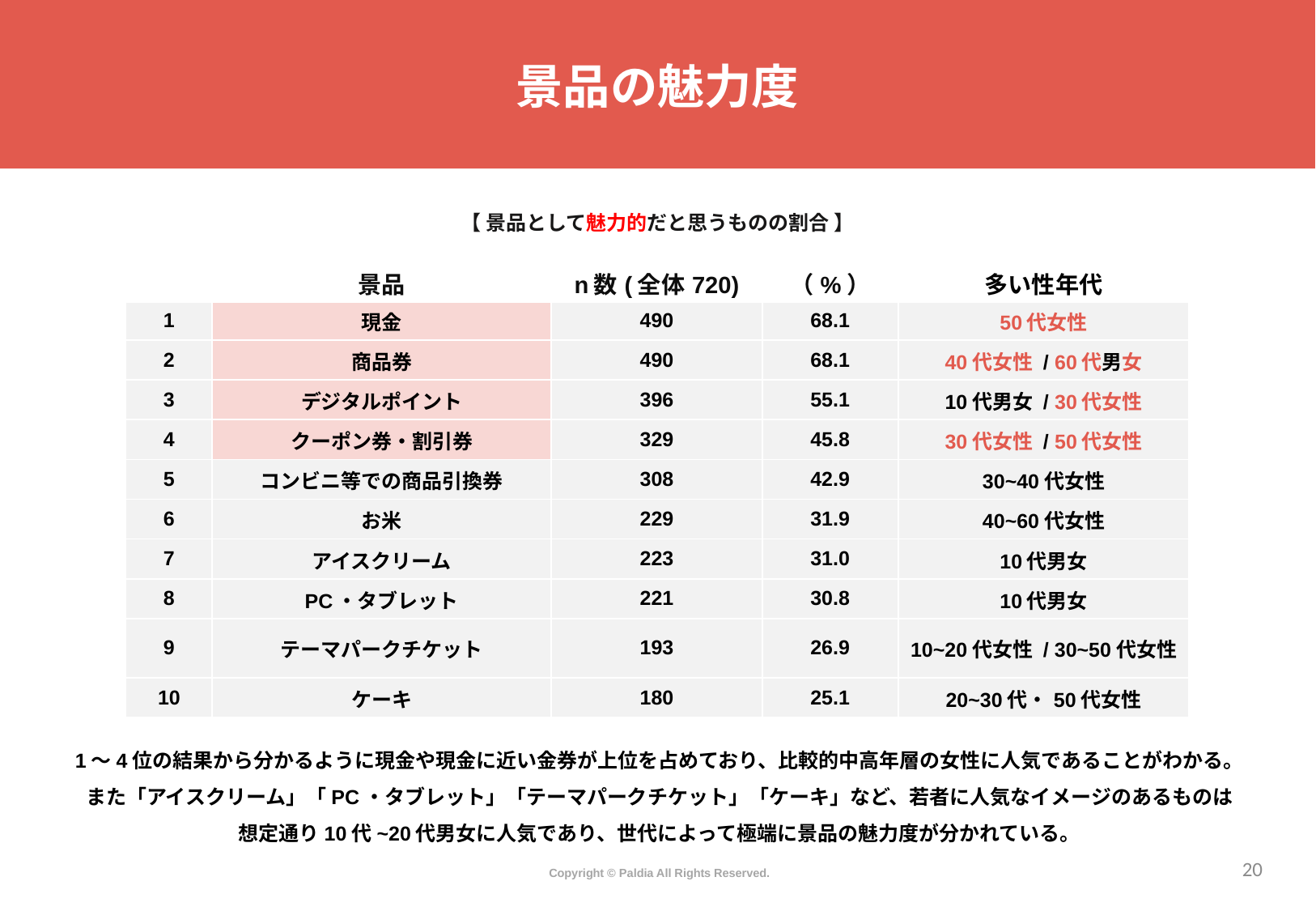

# 景品の魅力度
【 景品として魅力的だと思うものの割合 】
|  | 景品 | n数(全体720) | （%） | 多い性年代 |
| --- | --- | --- | --- | --- |
| 1 | 現金 | 490 | 68.1 | 50代女性 |
| 2 | 商品券 | 490 | 68.1 | 40代女性 / 60代男女 |
| 3 | デジタルポイント | 396 | 55.1 | 10代男女 / 30代女性 |
| 4 | クーポン券・割引券 | 329 | 45.8 | 30代女性 / 50代女性 |
| 5 | コンビニ等での商品引換券 | 308 | 42.9 | 30~40代女性 |
| 6 | お米 | 229 | 31.9 | 40~60代女性 |
| 7 | アイスクリーム | 223 | 31.0 | 10代男女 |
| 8 | PC・タブレット | 221 | 30.8 | 10代男女 |
| 9 | テーマパークチケット | 193 | 26.9 | 10~20代女性 / 30~50代女性 |
| 10 | ケーキ | 180 | 25.1 | 20~30代・50代女性 |
1～4位の結果から分かるように現金や現金に近い金券が上位を占めており、比較的中高年層の女性に人気であることがわかる。
また「アイスクリーム」「PC・タブレット」「テーマパークチケット」「ケーキ」など、若者に人気なイメージのあるものは
想定通り10代~20代男女に人気であり、世代によって極端に景品の魅力度が分かれている。
20
Copyright © Paldia All Rights Reserved.